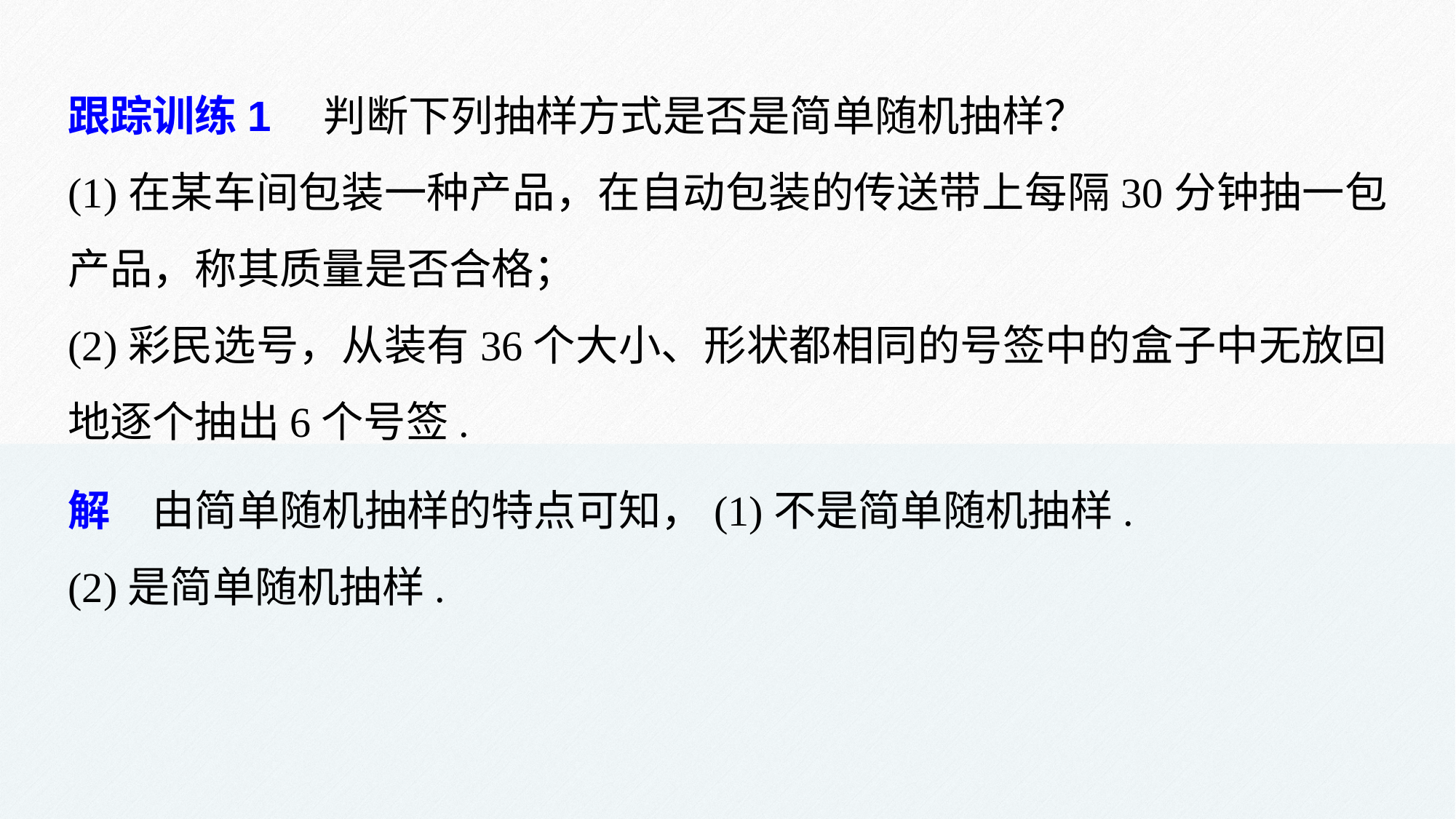

跟踪训练1　判断下列抽样方式是否是简单随机抽样？
(1)在某车间包装一种产品，在自动包装的传送带上每隔30分钟抽一包产品，称其质量是否合格；
(2)彩民选号，从装有36个大小、形状都相同的号签中的盒子中无放回地逐个抽出6个号签.
解　由简单随机抽样的特点可知，(1)不是简单随机抽样.
(2)是简单随机抽样.